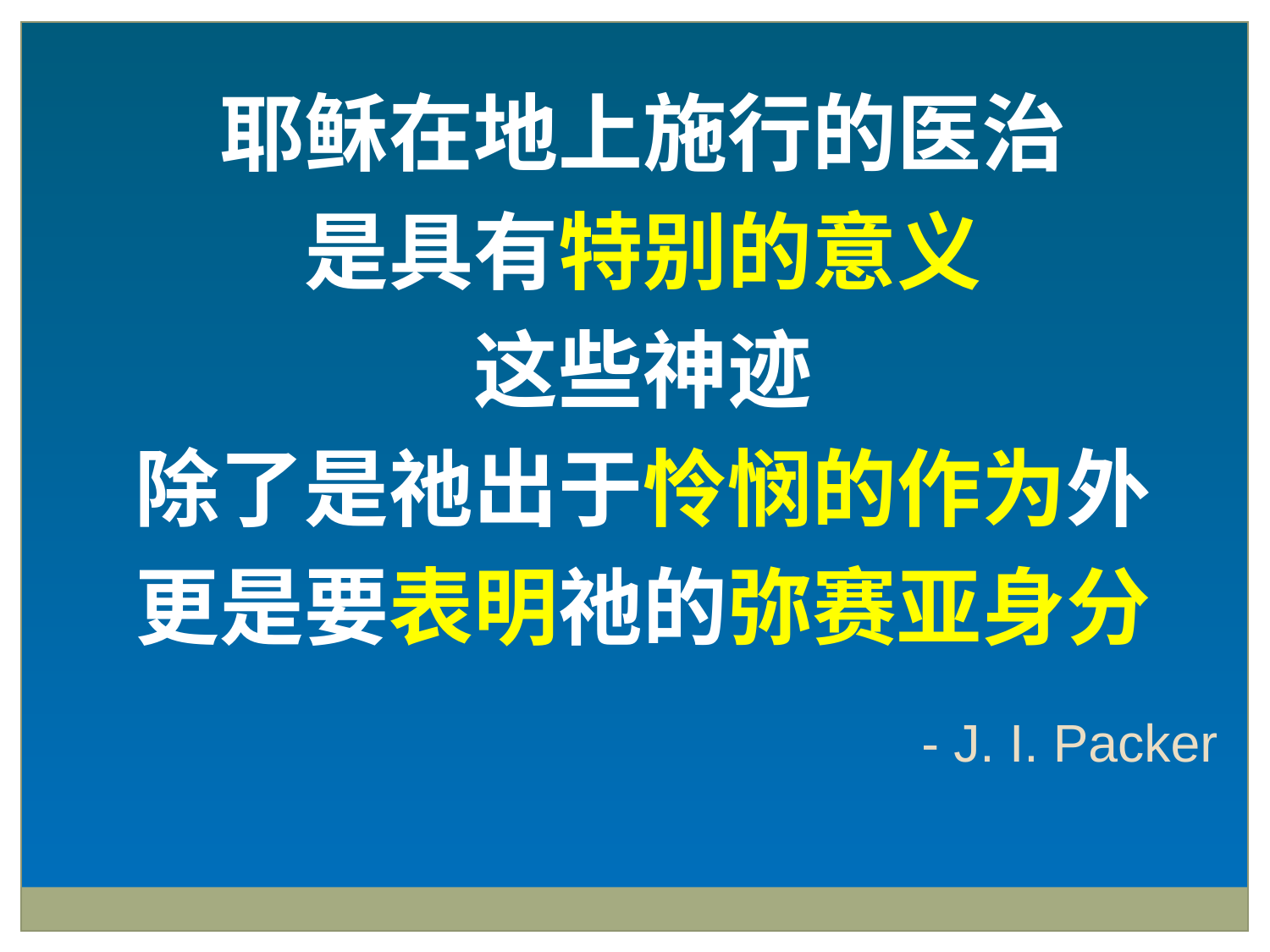

耶稣在地上施行的医治
是具有特别的意义
这些神迹
除了是祂出于怜悯的作为外
更是要表明祂的弥赛亚身分
- J. I. Packer